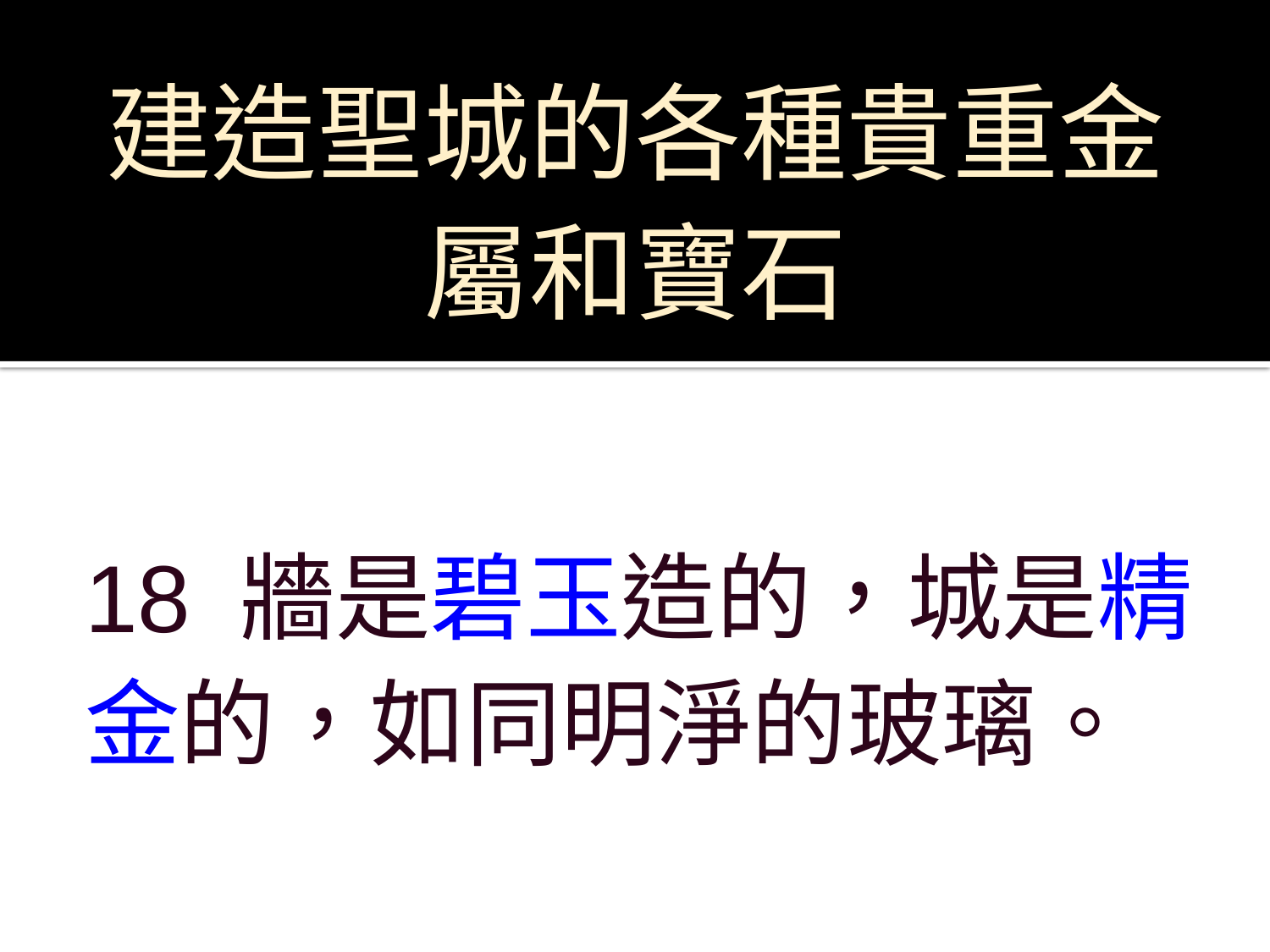

# 建造聖城的各種貴重金屬和寶石
18 牆是碧玉造的，城是精金的，如同明淨的玻璃。